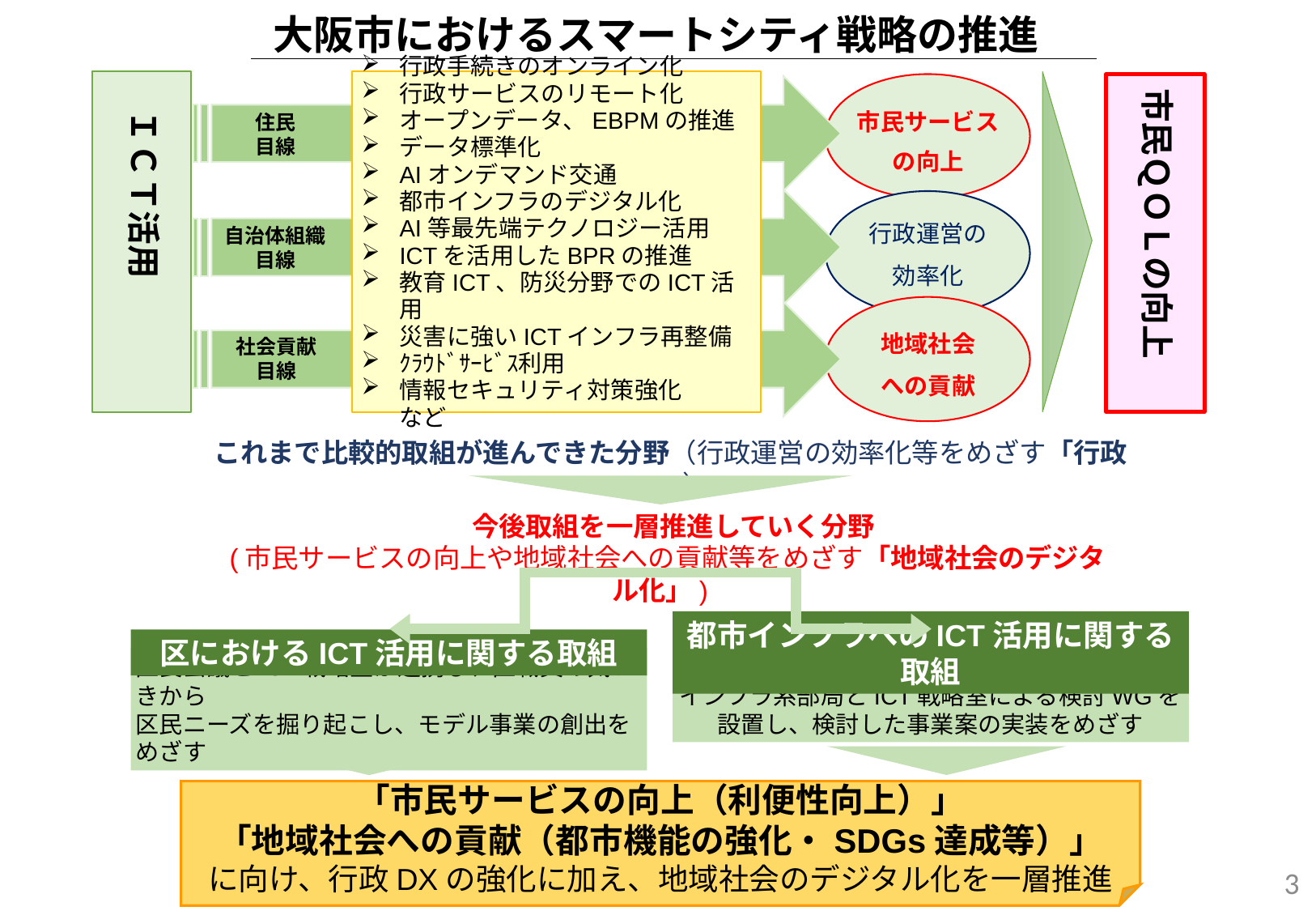

大阪市におけるスマートシティ戦略の推進
市民サービス
の向上
ＩＣＴ活用
行政手続きのオンライン化
行政サービスのリモート化
オープンデータ、EBPMの推進
データ標準化
AIオンデマンド交通
都市インフラのデジタル化
AI等最先端テクノロジー活用
ICTを活用したBPRの推進
教育ICT、防災分野でのICT活用
災害に強いICTインフラ再整備
ｸﾗｳﾄﾞｻｰﾋﾞｽ利用
情報セキュリティ対策強化　　など

市民ＱＯＬの向上

住民
目線

自治体組織
目線

社会貢献
目線
行政運営の
効率化
地域社会
への貢献
　これまで比較的取組が進んできた分野（行政運営の効率化等をめざす「行政DX」）

　今後取組を一層推進していく分野
  (市民サービスの向上や地域社会への貢献等をめざす「地域社会のデジタル化」)
区におけるICT活用に関する取組
都市インフラへのICT活用に関する取組
区長会議とICT戦略室が連携し、区職員の気づきから
区民ニーズを掘り起こし、モデル事業の創出をめざす
インフラ系部局とICT戦略室による検討WGを設置し、検討した事業案の実装をめざす

「市民サービスの向上（利便性向上）」
「地域社会への貢献（都市機能の強化・SDGs達成等）」
に向け、行政DXの強化に加え、地域社会のデジタル化を一層推進
3